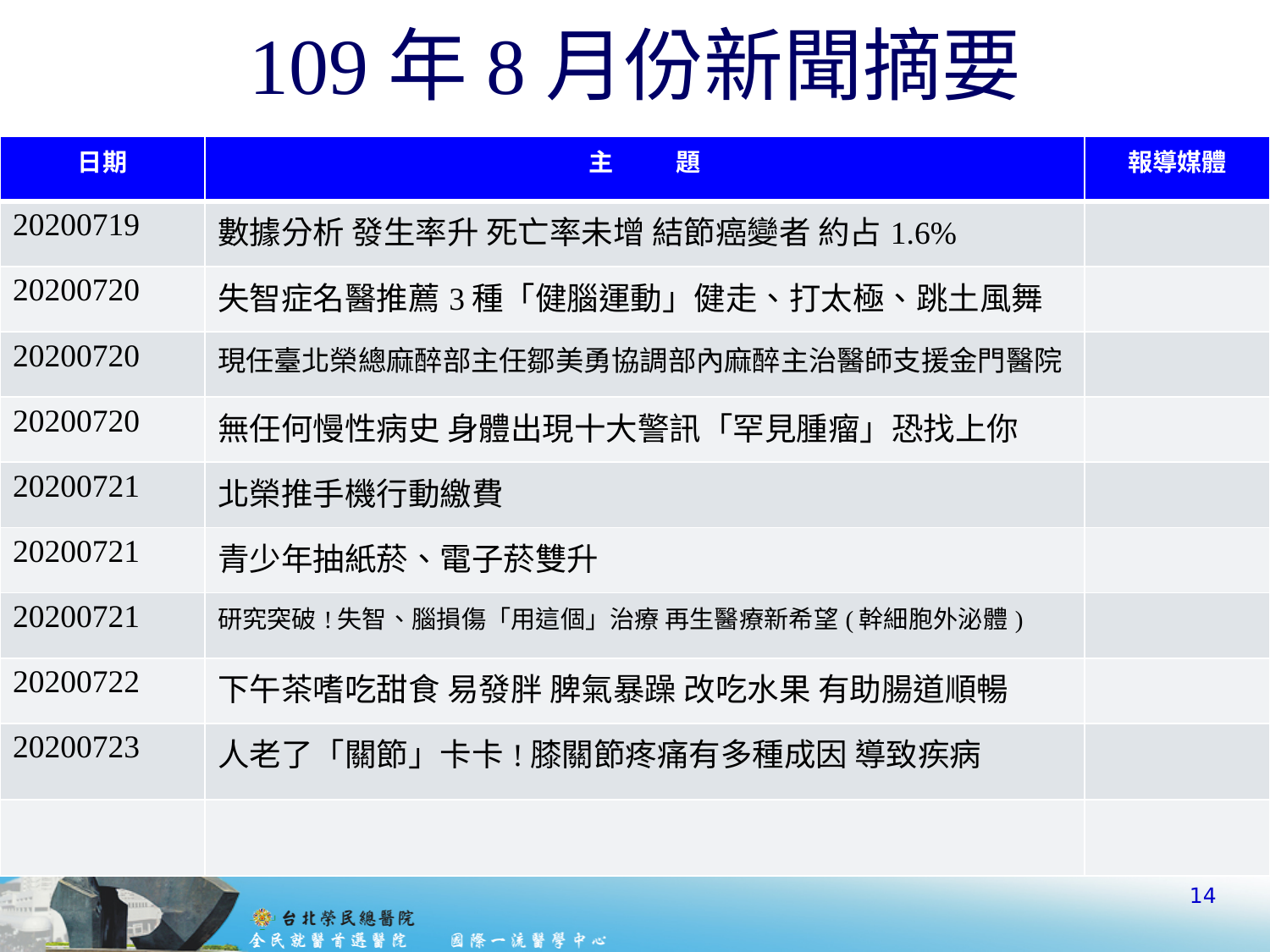

# 109年8月份新聞摘要
| 日期 | 主 題 | 報導媒體 |
| --- | --- | --- |
| 20200719 | 數據分析 發生率升 死亡率未增 結節癌變者 約占1.6% |  |
| 20200720 | 失智症名醫推薦3種「健腦運動」健走、打太極、跳土風舞 |  |
| 20200720 | 現任臺北榮總麻醉部主任鄒美勇協調部內麻醉主治醫師支援金門醫院 |  |
| 20200720 | 無任何慢性病史 身體出現十大警訊「罕見腫瘤」恐找上你 |  |
| 20200721 | 北榮推手機行動繳費 |  |
| 20200721 | 青少年抽紙菸、電子菸雙升 |  |
| 20200721 | 研究突破!失智、腦損傷「用這個」治療 再生醫療新希望(幹細胞外泌體) |  |
| 20200722 | 下午茶嗜吃甜食 易發胖 脾氣暴躁 改吃水果 有助腸道順暢 |  |
| 20200723 | 人老了「關節」卡卡!膝關節疼痛有多種成因 導致疾病 |  |
|  |  |  |
14